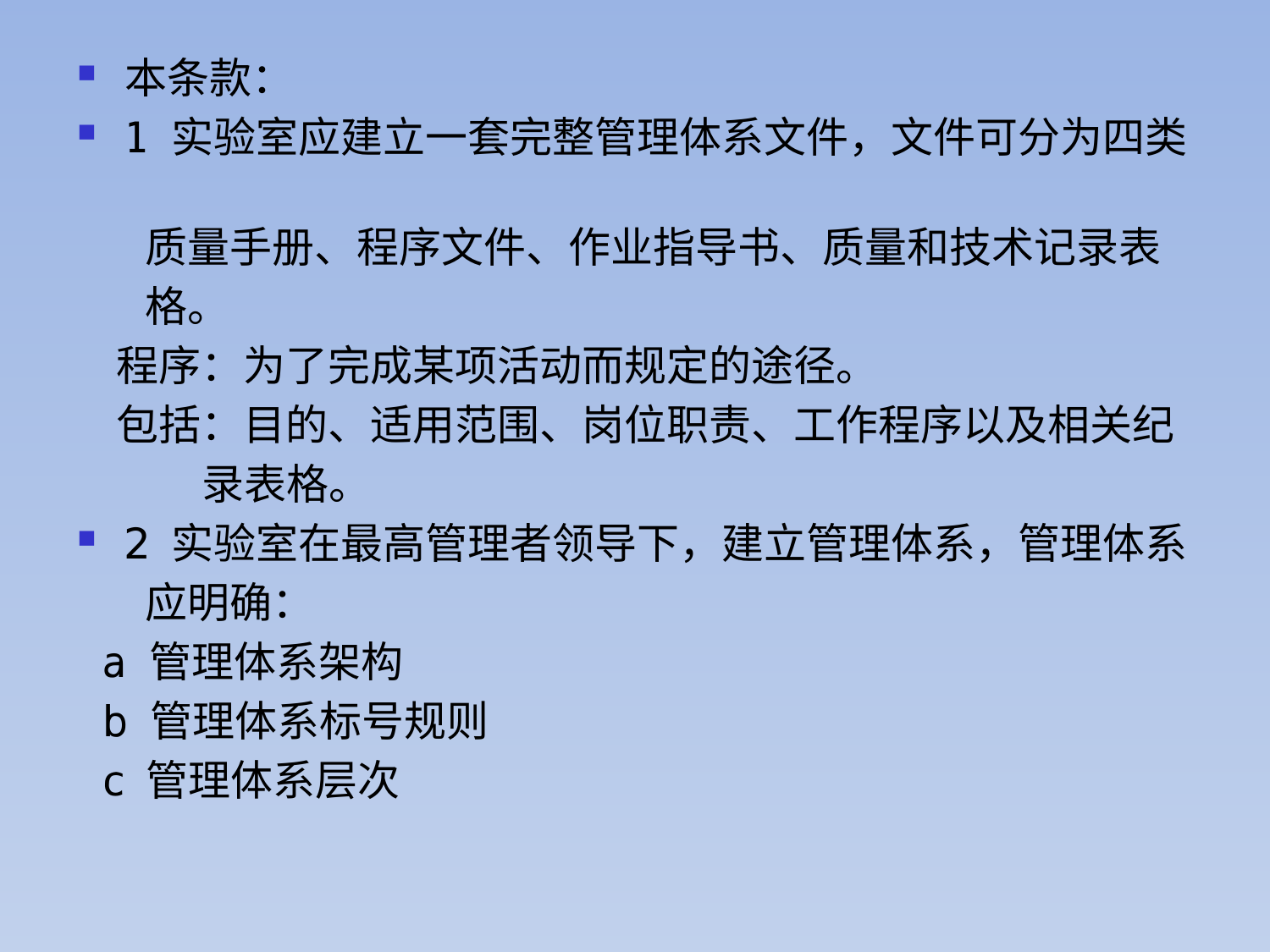

本条款：
1 实验室应建立一套完整管理体系文件，文件可分为四类
      质量手册、程序文件、作业指导书、质量和技术记录表
      格。
   程序：为了完成某项活动而规定的途径。
   包括：目的、适用范围、岗位职责、工作程序以及相关纪
            录表格。
2 实验室在最高管理者领导下，建立管理体系，管理体系
      应明确：
  a 管理体系架构
  b 管理体系标号规则
  c 管理体系层次